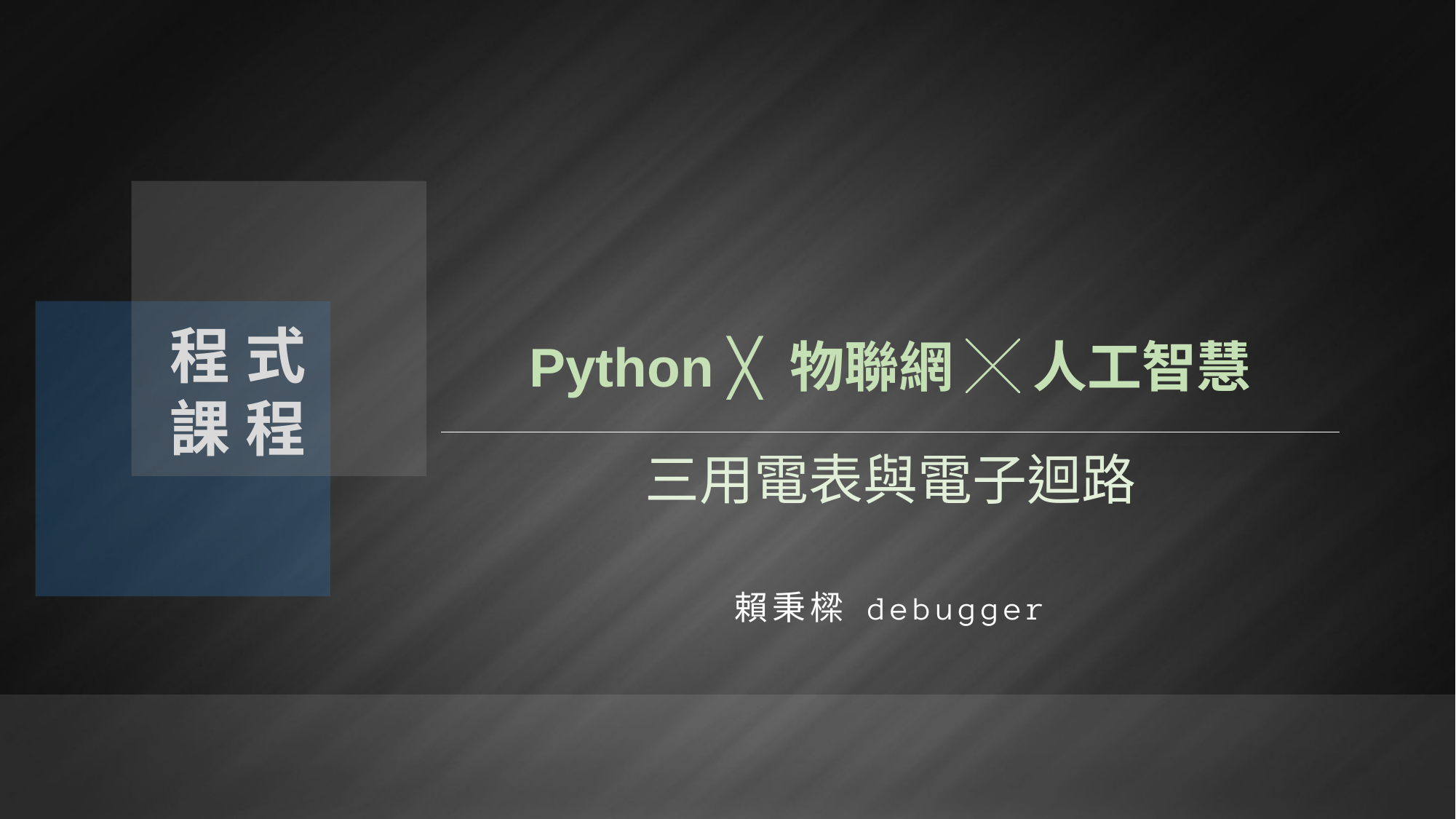

# Python ╳ 物聯網 ╳ 人工智慧
程式
課程
三用電表與電子迴路
賴秉樑 debugger